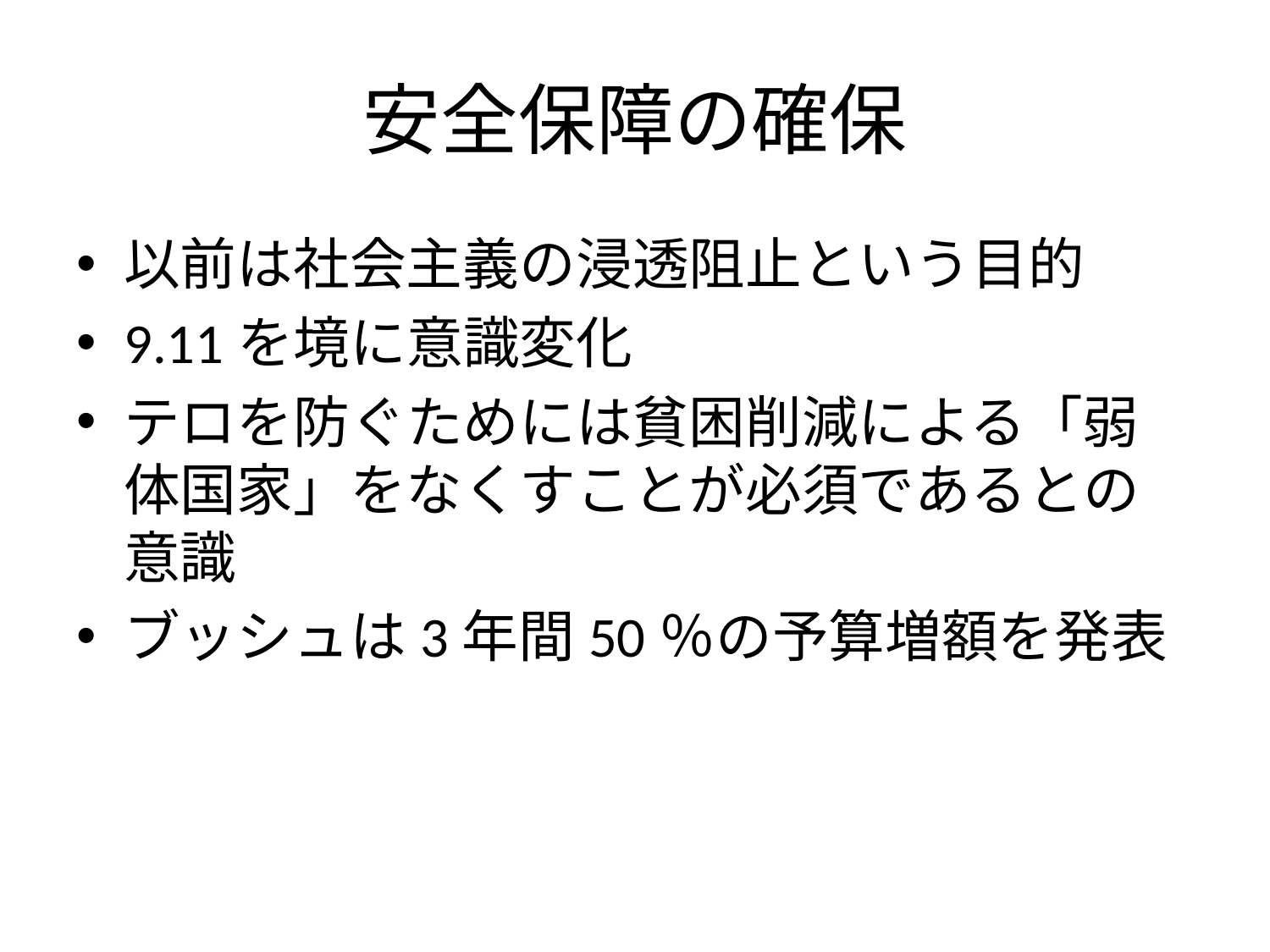

# 安全保障の確保
以前は社会主義の浸透阻止という目的
9.11を境に意識変化
テロを防ぐためには貧困削減による「弱体国家」をなくすことが必須であるとの意識
ブッシュは3年間50％の予算増額を発表